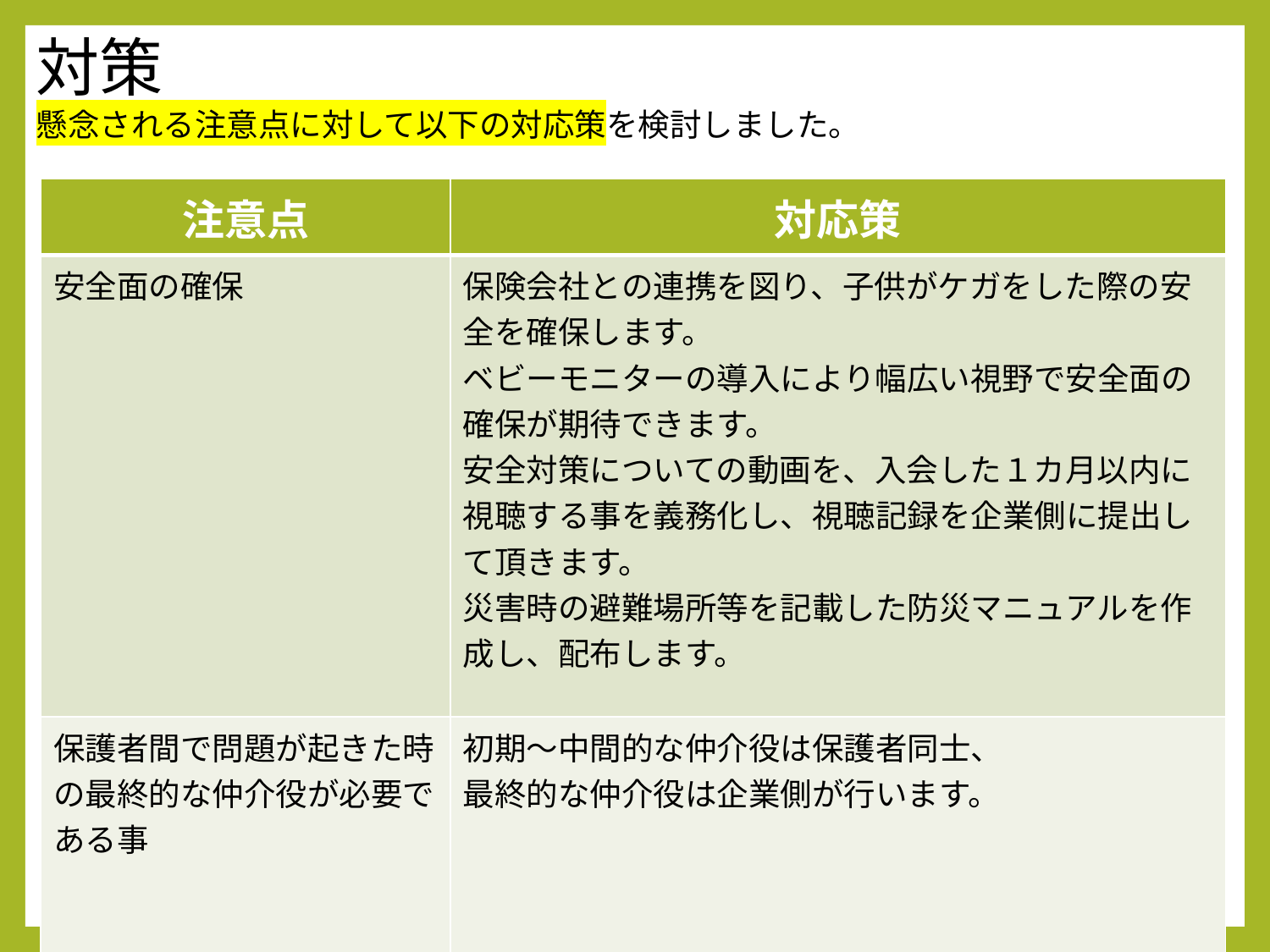

# 対策
懸念される注意点に対して以下の対応策を検討しました。
| 注意点 | 対応策 |
| --- | --- |
| 安全面の確保 | 保険会社との連携を図り、子供がケガをした際の安全を確保します。 ベビーモニターの導入により幅広い視野で安全面の確保が期待できます。 安全対策についての動画を、入会した１カ月以内に視聴する事を義務化し、視聴記録を企業側に提出して頂きます。 災害時の避難場所等を記載した防災マニュアルを作成し、配布します。 |
| 保護者間で問題が起きた時の最終的な仲介役が必要である事 | 初期～中間的な仲介役は保護者同士、 最終的な仲介役は企業側が行います。 |